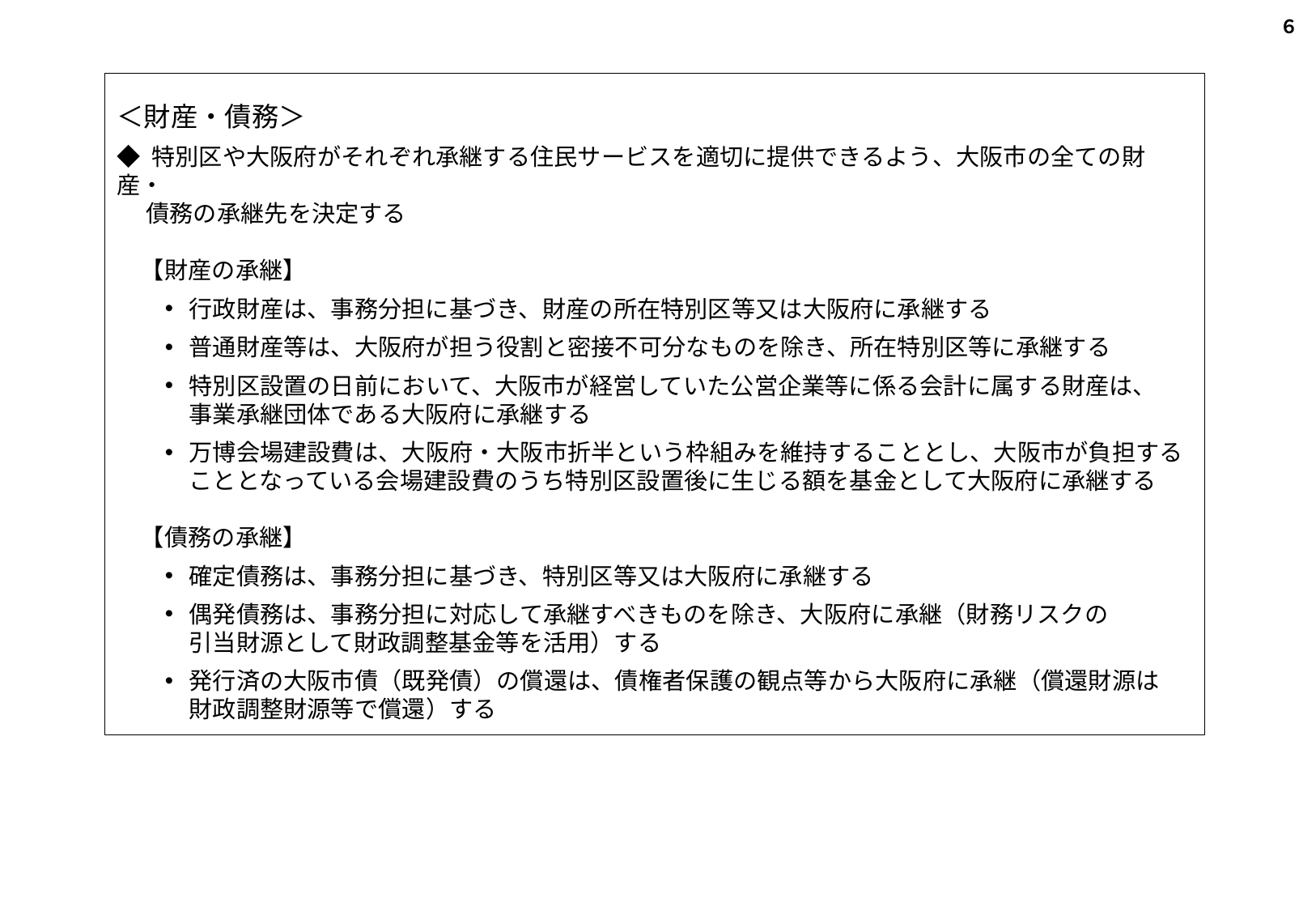

６

＜財産・債務＞
◆ 特別区や大阪府がそれぞれ承継する住民サービスを適切に提供できるよう、大阪市の全ての財産・
　 債務の承継先を決定する

　【財産の承継】
行政財産は、事務分担に基づき、財産の所在特別区等又は大阪府に承継する
普通財産等は、大阪府が担う役割と密接不可分なものを除き、所在特別区等に承継する
特別区設置の日前において、大阪市が経営していた公営企業等に係る会計に属する財産は、
事業承継団体である大阪府に承継する
万博会場建設費は、大阪府・大阪市折半という枠組みを維持することとし、大阪市が負担することとなっている会場建設費のうち特別区設置後に生じる額を基金として大阪府に承継する

　【債務の承継】
確定債務は、事務分担に基づき、特別区等又は大阪府に承継する
偶発債務は、事務分担に対応して承継すべきものを除き、大阪府に承継（財務リスクの
引当財源として財政調整基金等を活用）する
発行済の大阪市債（既発債）の償還は、債権者保護の観点等から大阪府に承継（償還財源は
財政調整財源等で償還）する